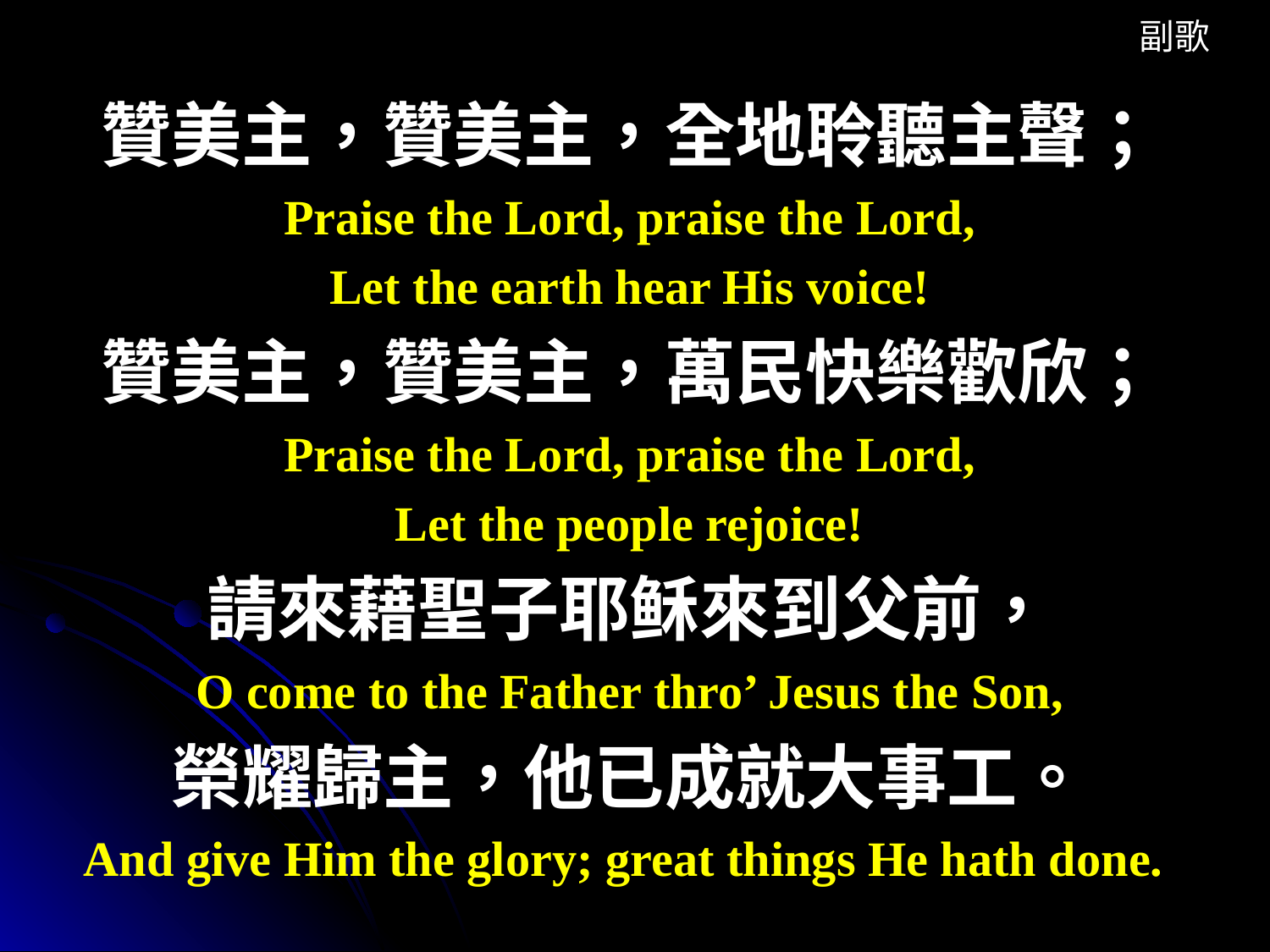

# 副歌
贊美主，贊美主，全地聆聽主聲；
Praise the Lord, praise the Lord,
Let the earth hear His voice!
贊美主，贊美主，萬民快樂歡欣；
Praise the Lord, praise the Lord,
Let the people rejoice!
請來藉聖子耶稣來到父前，
O come to the Father thro’ Jesus the Son,
榮耀歸主，他已成就大事工。
And give Him the glory; great things He hath done.